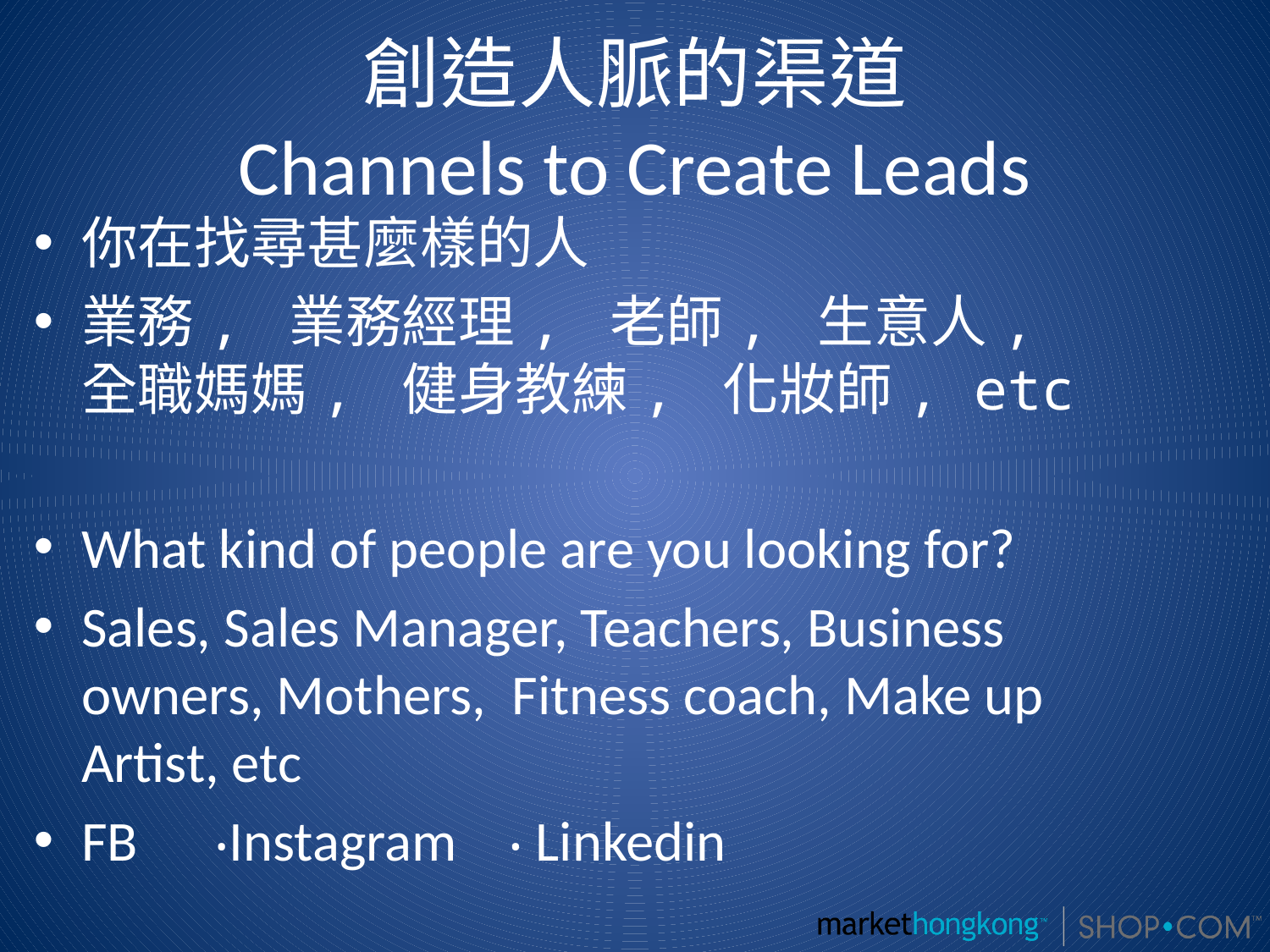

# 創造人脈的渠道 Channels to Create Leads
你在找尋甚麼樣的人
業務, 業務經理, 老師, 生意人, 全職媽媽, 健身教練, 化妝師, etc

What kind of people are you looking for?
Sales, Sales Manager, Teachers, Business owners, Mothers,  Fitness coach, Make up Artist, etc
FB      ‧Instagram    ‧ Linkedin